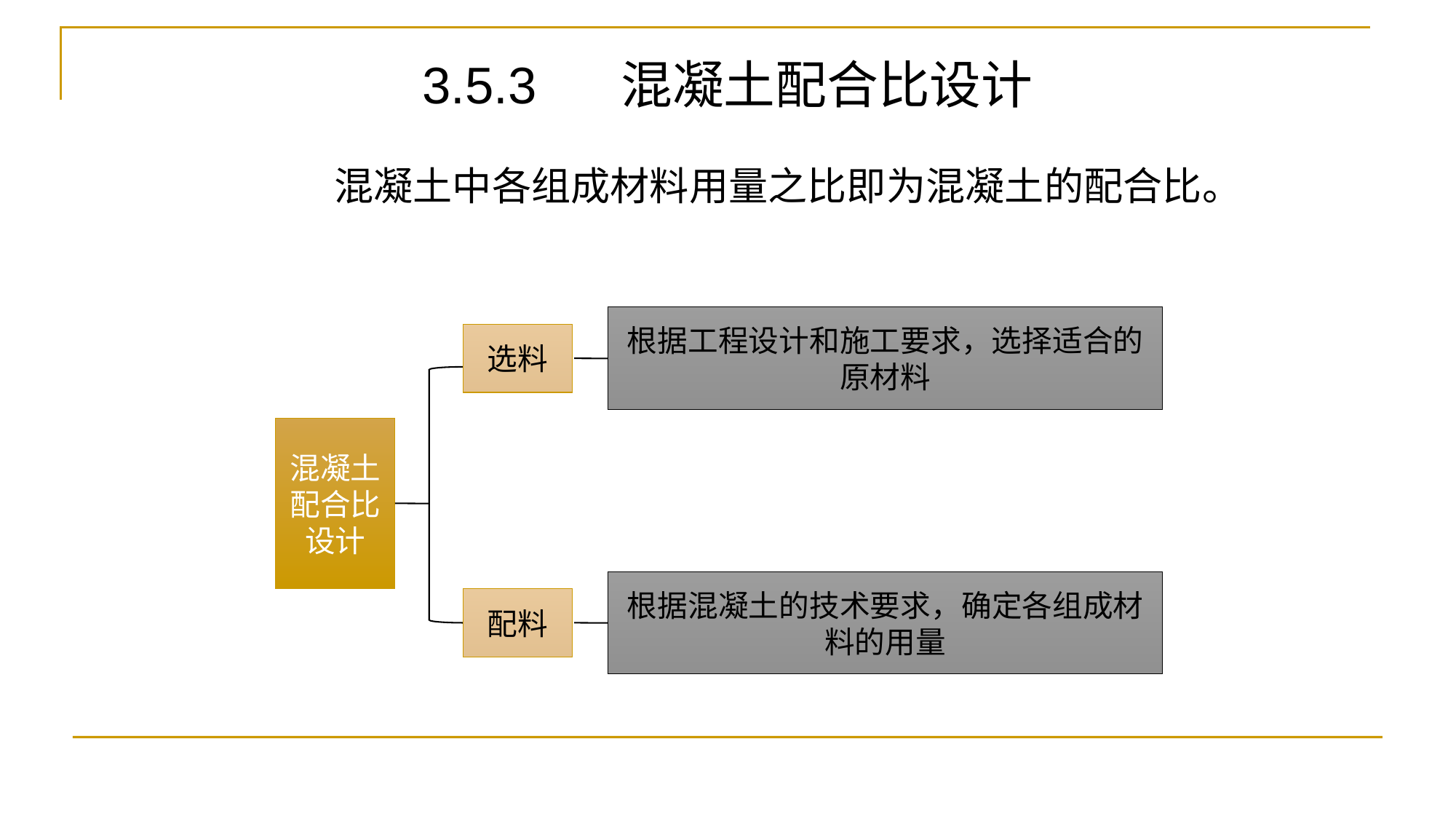

# 3.5.3     混凝土配合比设计

          混凝土中各组成材料用量之比即为混凝土的配合比。
根据工程设计和施工要求，选择适合的原材料
选料

混凝土配合比设计
根据混凝土的技术要求，确定各组成材料的用量
配料